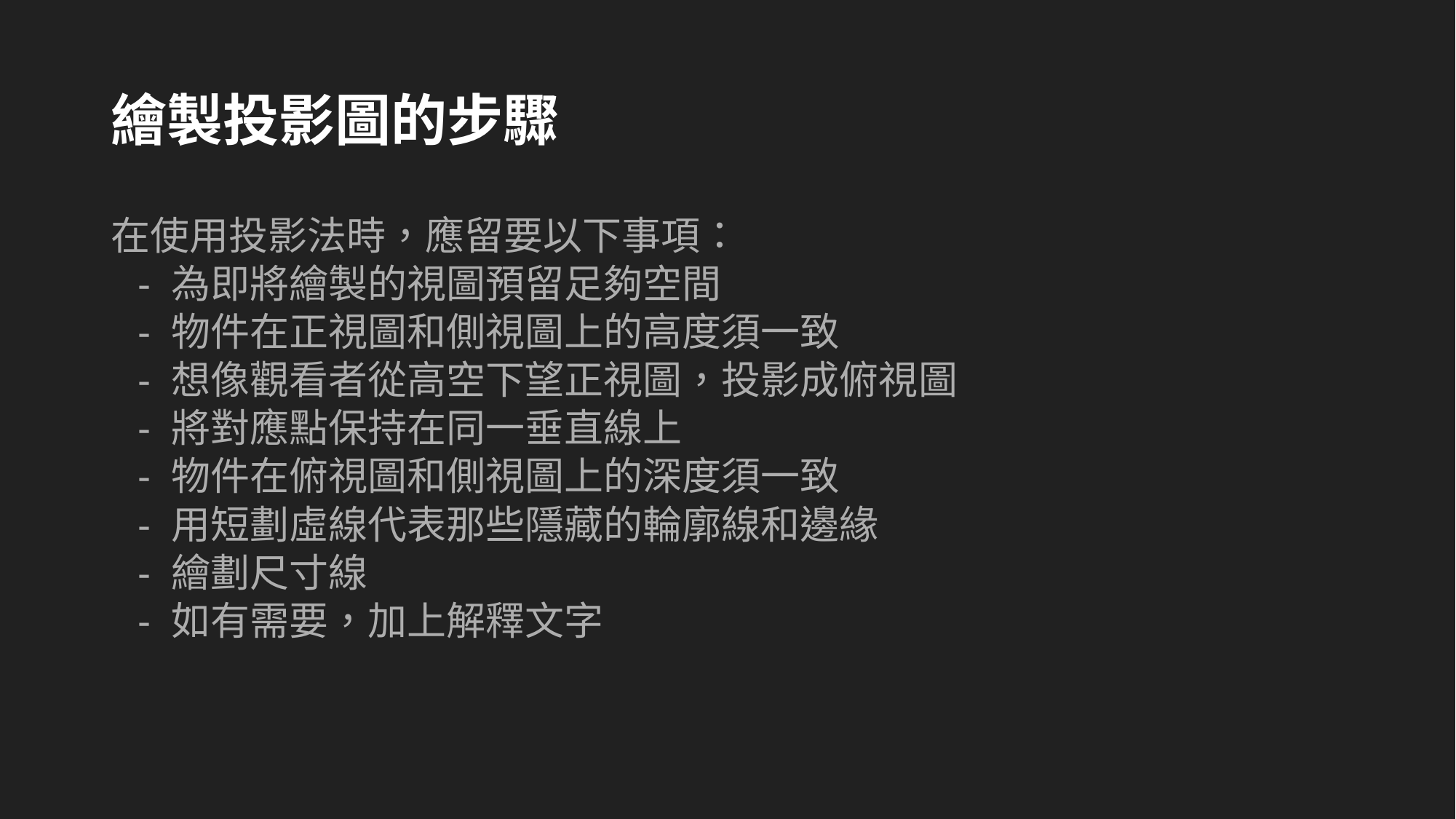

# 繪製投影圖的步驟
在使用投影法時，應留要以下事項：
- 為即將繪製的視圖預留足夠空間
- 物件在正視圖和側視圖上的高度須一致
- 想像觀看者從高空下望正視圖，投影成俯視圖
- 將對應點保持在同一垂直線上
- 物件在俯視圖和側視圖上的深度須一致
- 用短劃虛線代表那些隱藏的輪廓線和邊緣
- 繪劃尺寸線
- 如有需要，加上解釋文字